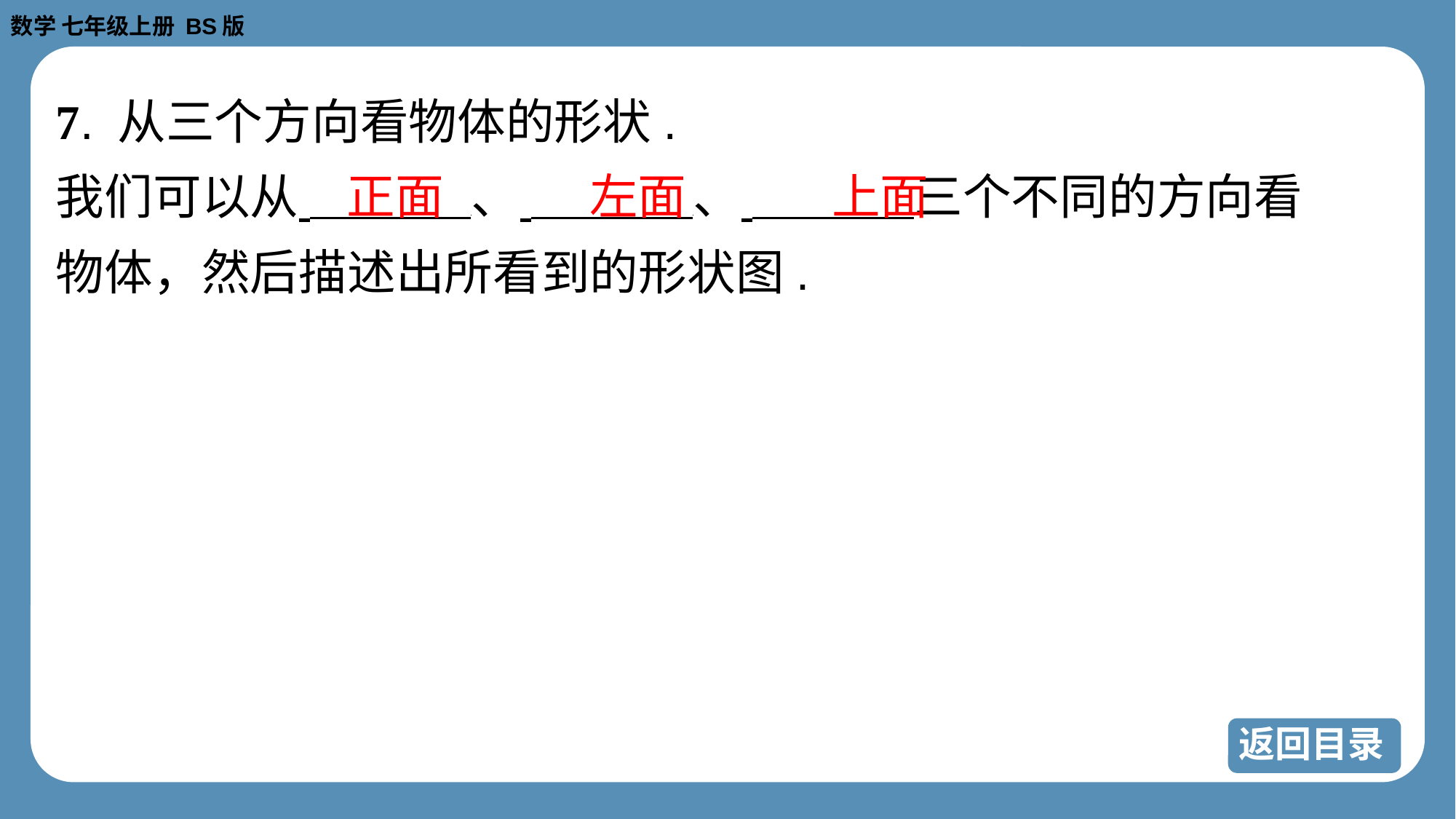

7. 从三个方向看物体的形状.
我们可以从                          、                          、                          ⁠三个不同的方向看
物体，然后描述出所看到的形状图.
正面
左面
上面